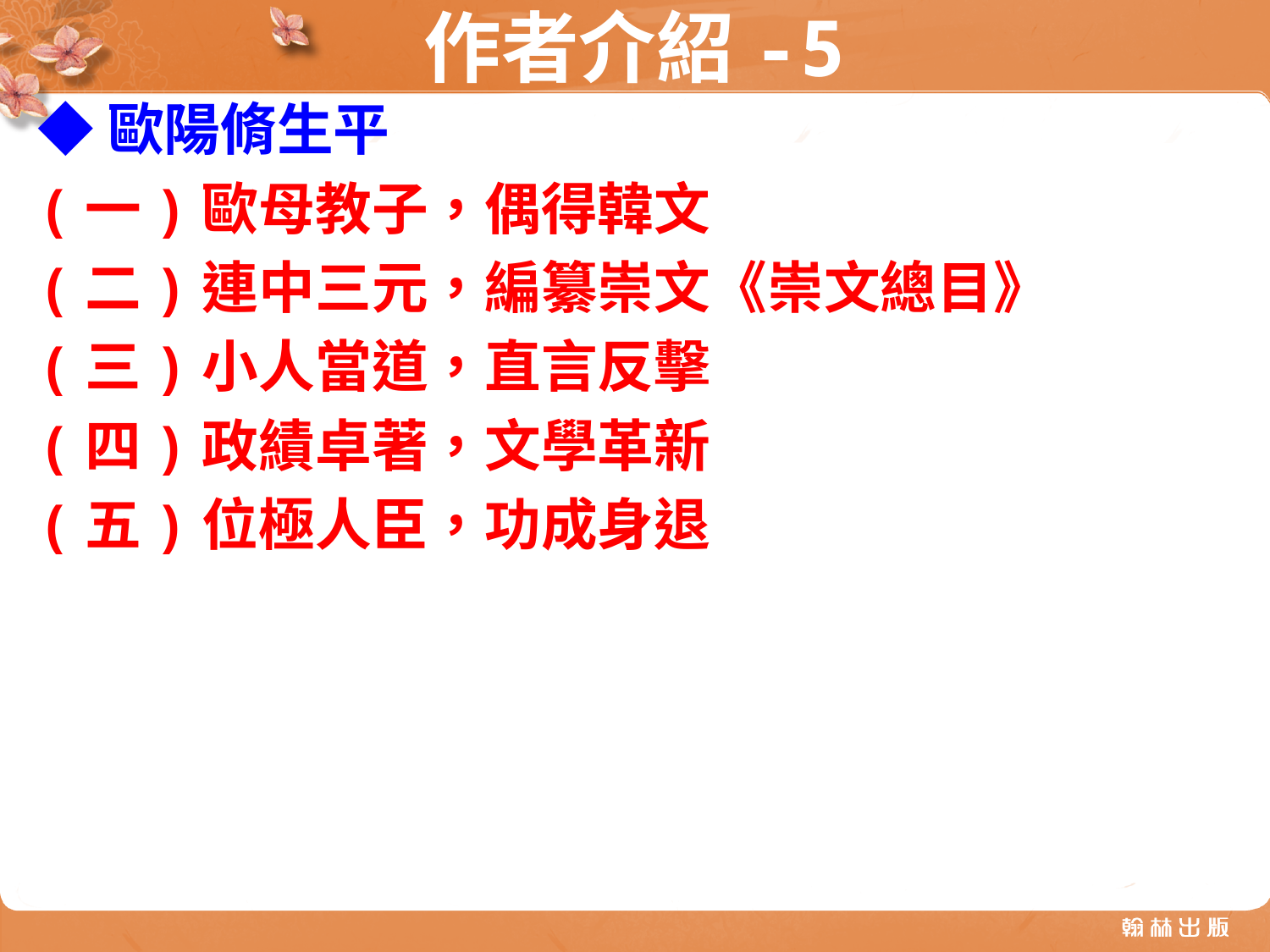

作者介紹-5
◆歐陽脩生平
(一)歐母教子，偶得韓文
(二)連中三元，編纂崇文《崇文總目》
(三)小人當道，直言反擊
(四)政績卓著，文學革新
(五)位極人臣，功成身退